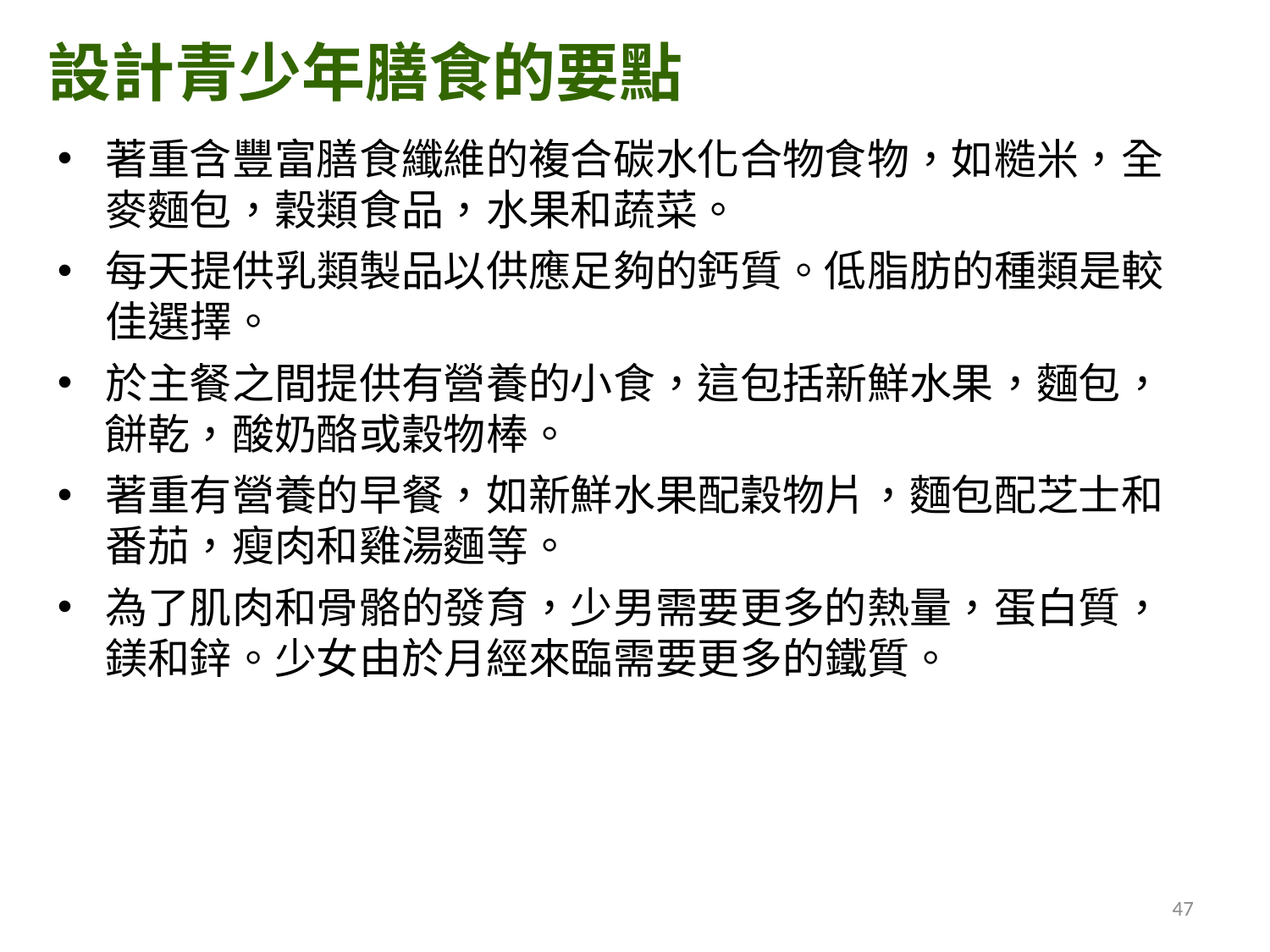

設計青少年膳食的要點
著重含豐富膳食纖維的複合碳水化合物食物，如糙米，全麥麵包，穀類食品，水果和蔬菜。
每天提供乳類製品以供應足夠的鈣質。低脂肪的種類是較佳選擇。
於主餐之間提供有營養的小食，這包括新鮮水果，麵包，餅乾，酸奶酪或穀物棒。
著重有營養的早餐，如新鮮水果配穀物片，麵包配芝士和番茄，瘦肉和雞湯麵等。
為了肌肉和骨骼的發育，少男需要更多的熱量，蛋白質，鎂和鋅。少女由於月經來臨需要更多的鐵質。
47